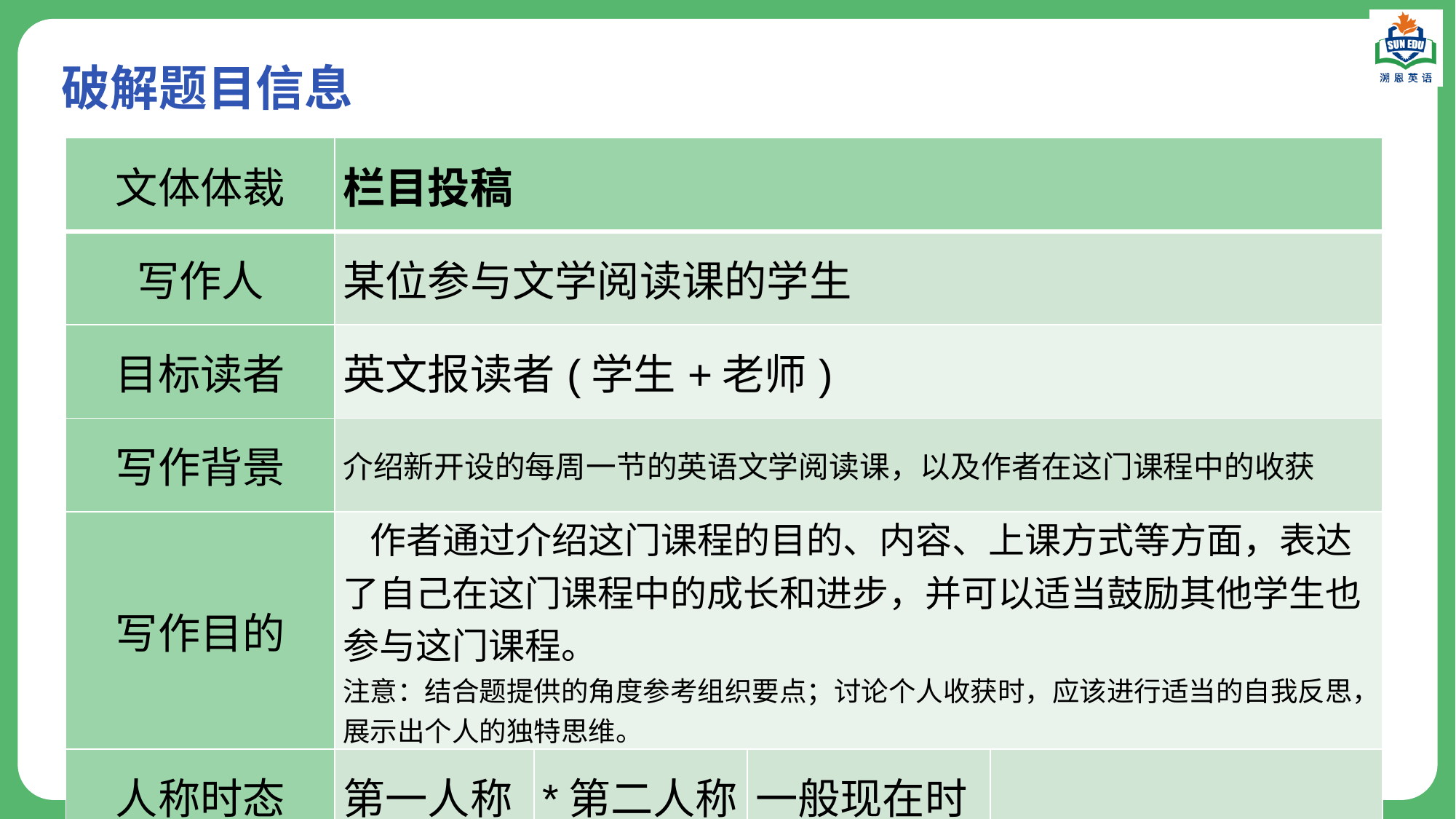

# 破解题目信息
| 文体体裁 | 栏目投稿 |  |  |  |
| --- | --- | --- | --- | --- |
| 写作人 | 某位参与文学阅读课的学生 |  |  |  |
| 目标读者 | 英文报读者(学生+老师) |  |  |  |
| 写作背景 | 介绍新开设的每周一节的英语文学阅读课，以及作者在这门课程中的收获 |  |  |  |
| 写作目的 | 作者通过介绍这门课程的目的、内容、上课方式等方面，表达了自己在这门课程中的成长和进步，并可以适当鼓励其他学生也参与这门课程。 注意：结合题提供的角度参考组织要点；讨论个人收获时，应该进行适当的自我反思，展示出个人的独特思维。 |  |  |  |
| 人称时态 | 第一人称 | \*第二人称 | 一般现在时 |  |